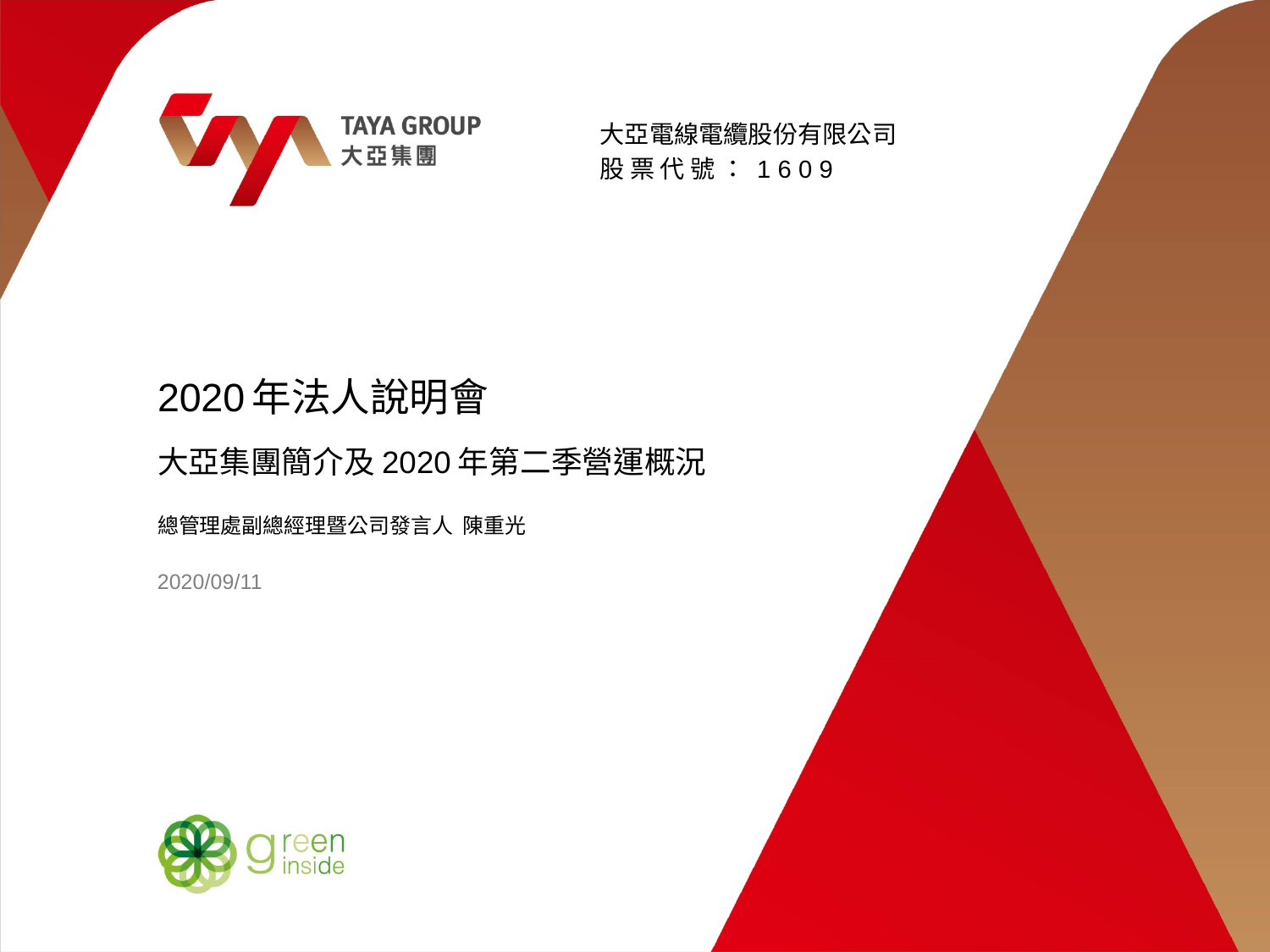

大亞電線電纜股份有限公司
股 票 代 號 ： 1 6 0 9
# 2020年法人說明會
大亞集團簡介及2020年第二季營運概況

總管理處副總經理暨公司發言人  陳重光
2020/09/11